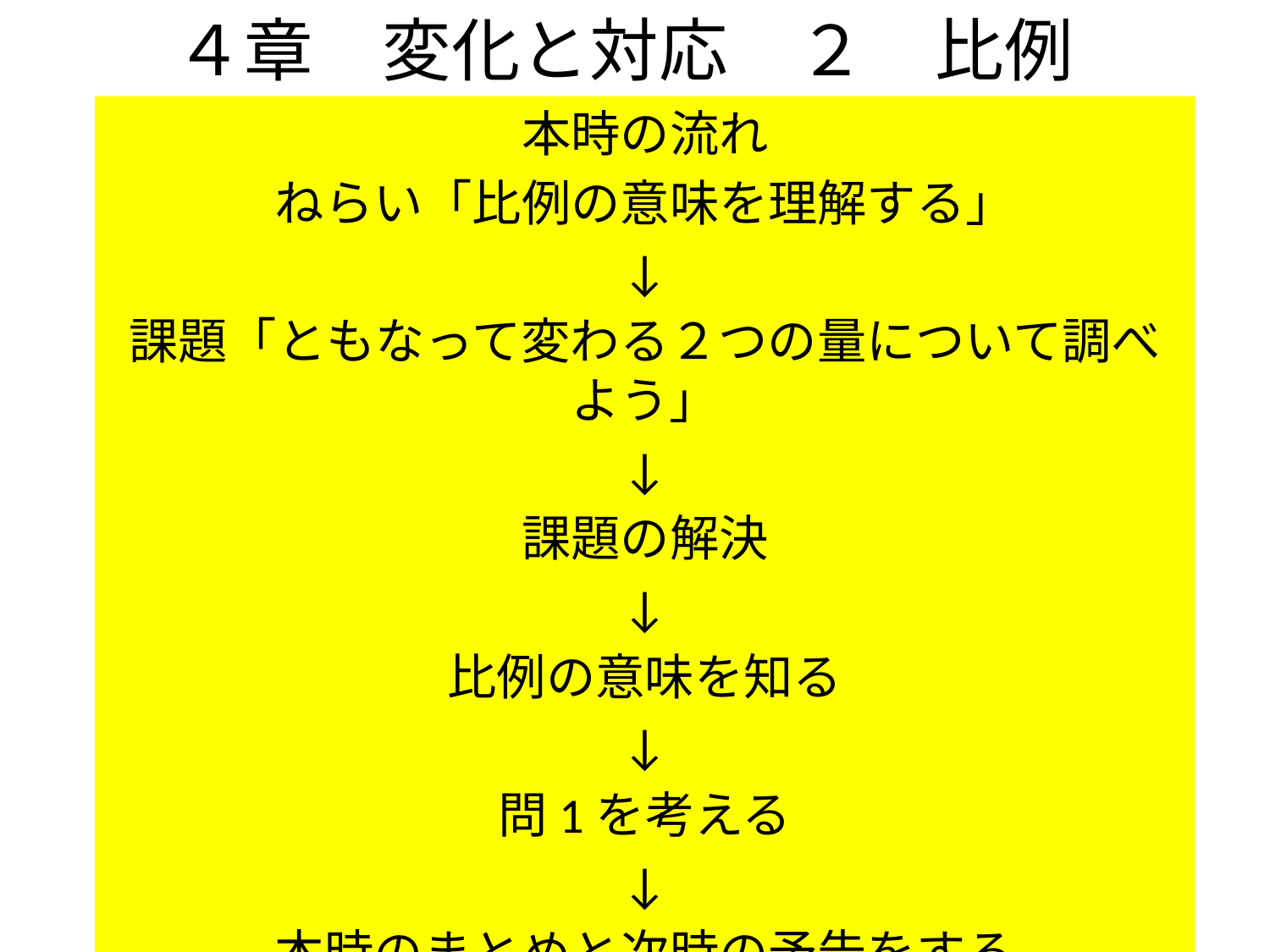

# ４章　変化と対応　２　比例
本時の流れ
ねらい「比例の意味を理解する」
↓
課題「ともなって変わる２つの量について調べよう」
↓
課題の解決
↓
比例の意味を知る
↓
問1を考える
↓
本時のまとめと次時の予告をする